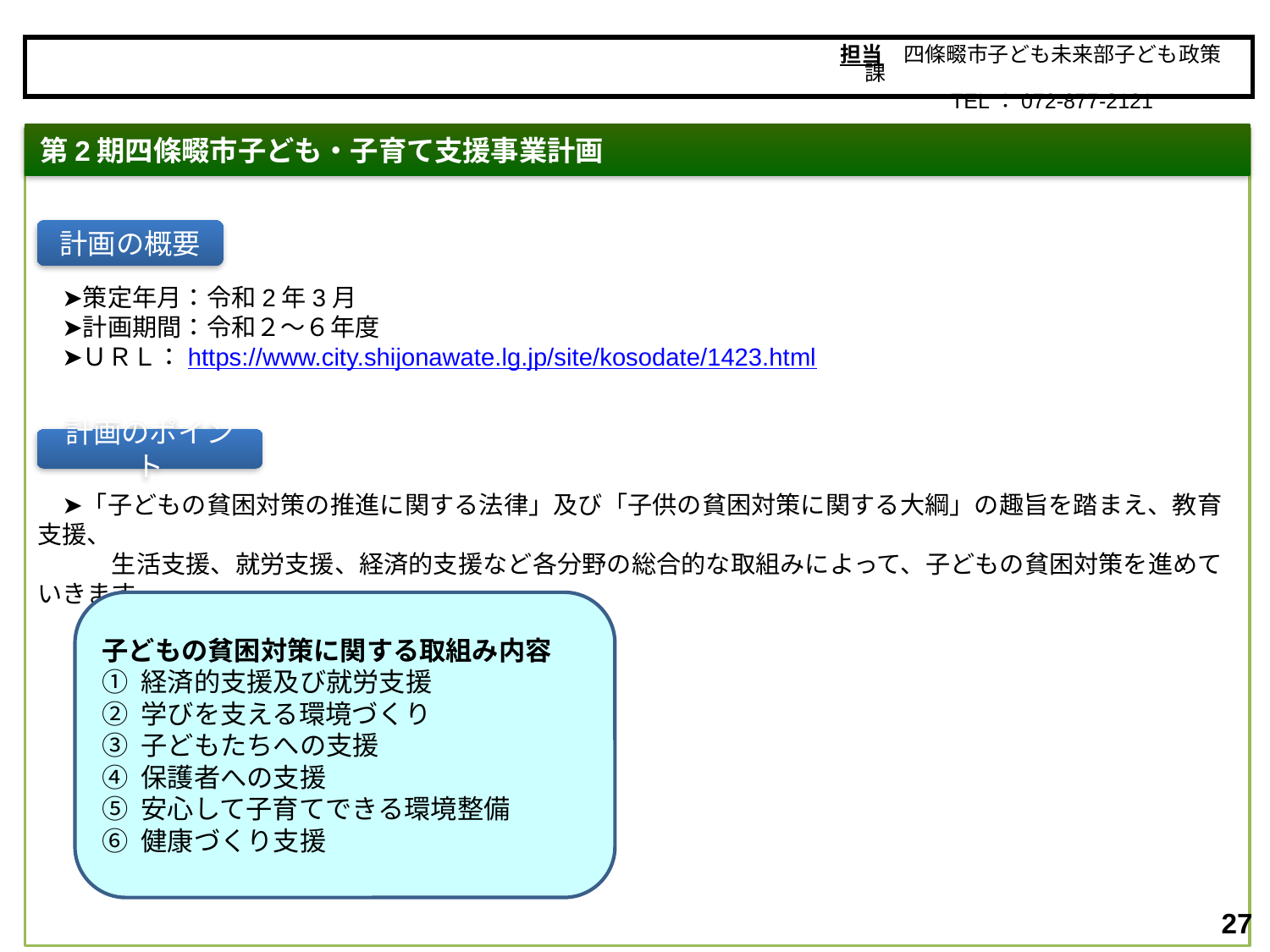

担当　四條畷市子ども未来部子ども政策課
　　　　　TEL：072-877-2121

四條畷市
第2期四條畷市子ども・子育て支援事業計画

　➤策定年月：令和2年3月
　➤計画期間：令和２～６年度
　➤ＵＲＬ：https://www.city.shijonawate.lg.jp/site/kosodate/1423.html

　➤「子どもの貧困対策の推進に関する法律」及び「子供の貧困対策に関する大綱」の趣旨を踏まえ、教育支援、
　　　生活支援、就労支援、経済的支援など各分野の総合的な取組みによって、子どもの貧困対策を進めていきます。

計画の概要
計画のポイント

子どもの貧困対策に関する取組み内容
① 経済的支援及び就労支援
② 学びを支える環境づくり
③ 子どもたちへの支援
④ 保護者への支援
⑤ 安心して子育てできる環境整備
⑥ 健康づくり支援

27